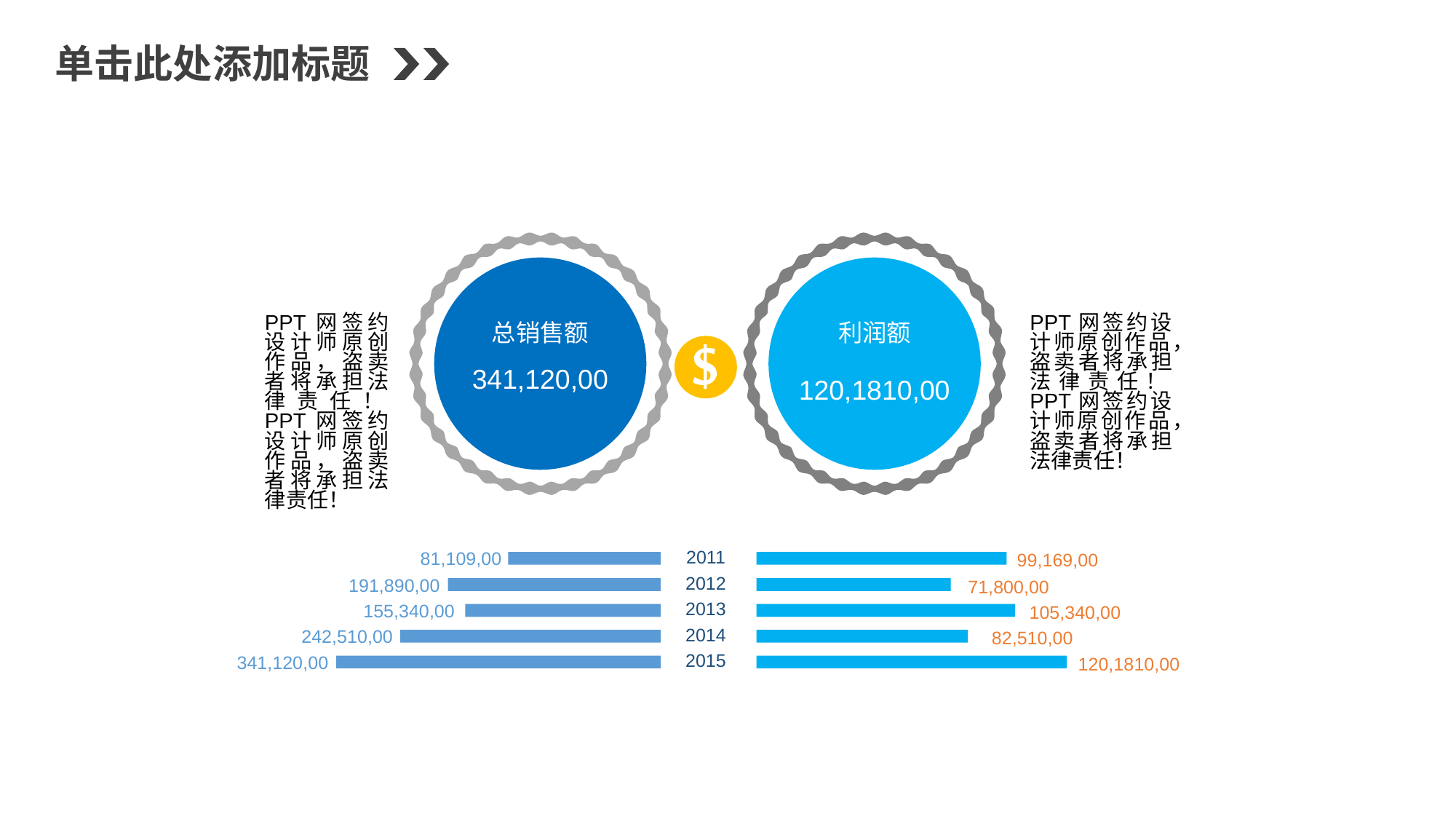

单击此处添加标题

总销售额
341,120,00

利润额
120,1810,00
PPT网签约设计师原创作品，盗卖者将承担法律责任！PPT网签约设计师原创作品，盗卖者将承担法律责任！
PPT网签约设计师原创作品，盗卖者将承担法律责任！PPT网签约设计师原创作品，盗卖者将承担法律责任！

2011
81,109,00
99,169,00

2012
191,890,00
71,800,00

2013
155,340,00
105,340,00

2014
242,510,00
82,510,00

2015
341,120,00
120,1810,00